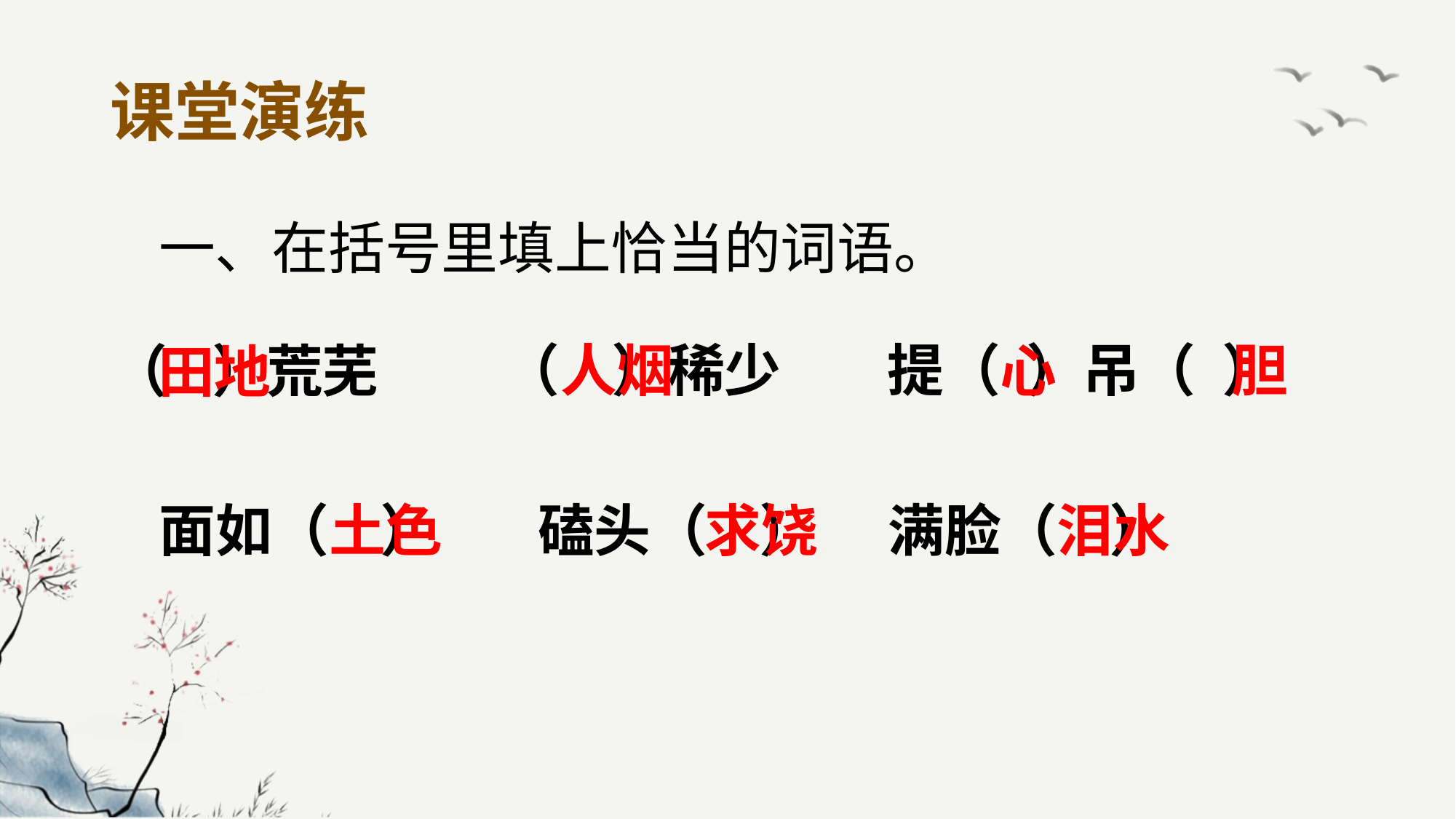

课堂演练
一、在括号里填上恰当的词语。
胆
（    ）稀少
人烟
提（  ）吊（  ）
（    ）荒芜
心
田地
土色
求饶
泪水
面如（    ）
磕头（    ）
满脸（    ）